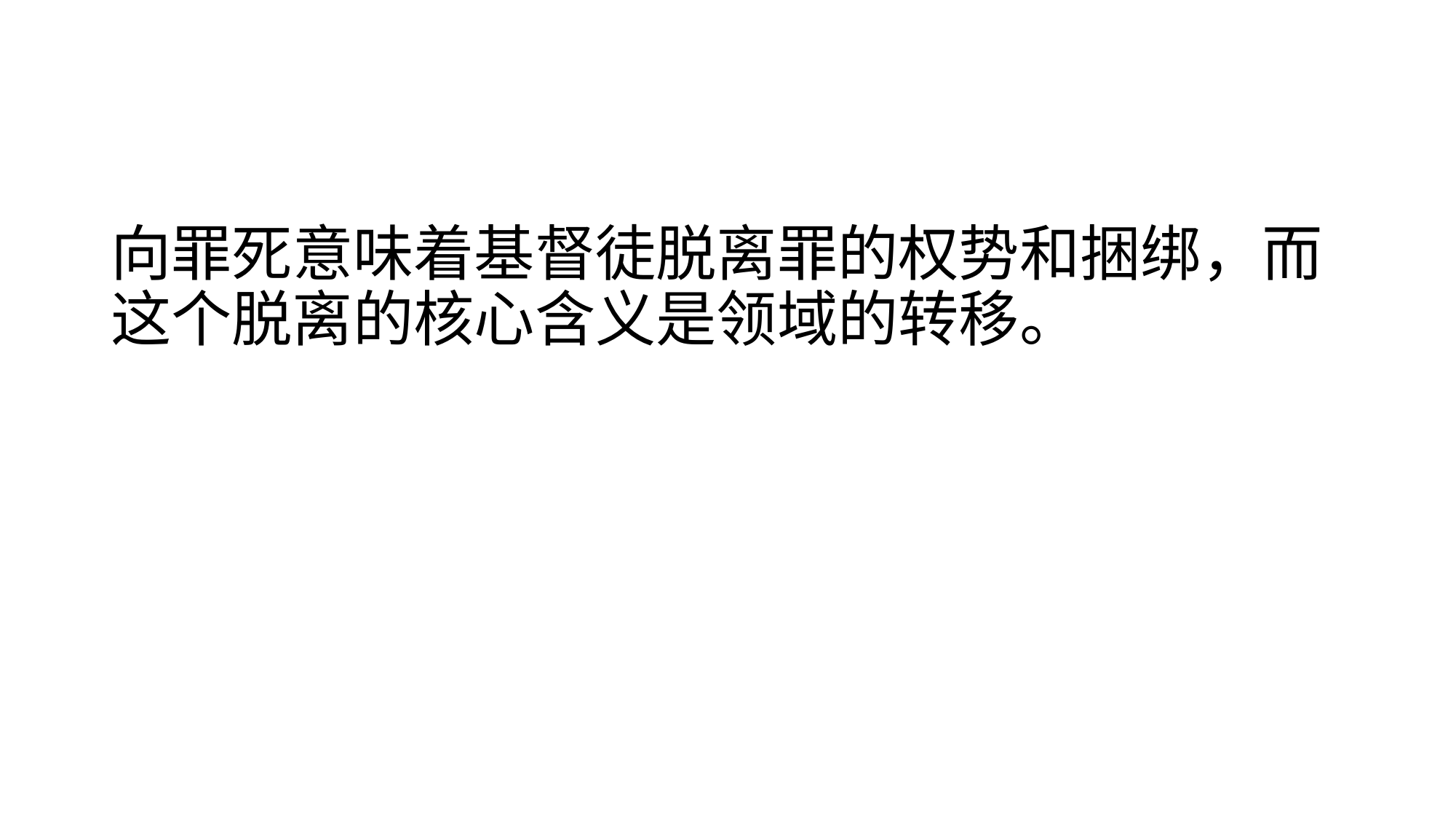

#
向罪死意味着基督徒脱离罪的权势和捆绑，而这个脱离的核心含义是领域的转移。